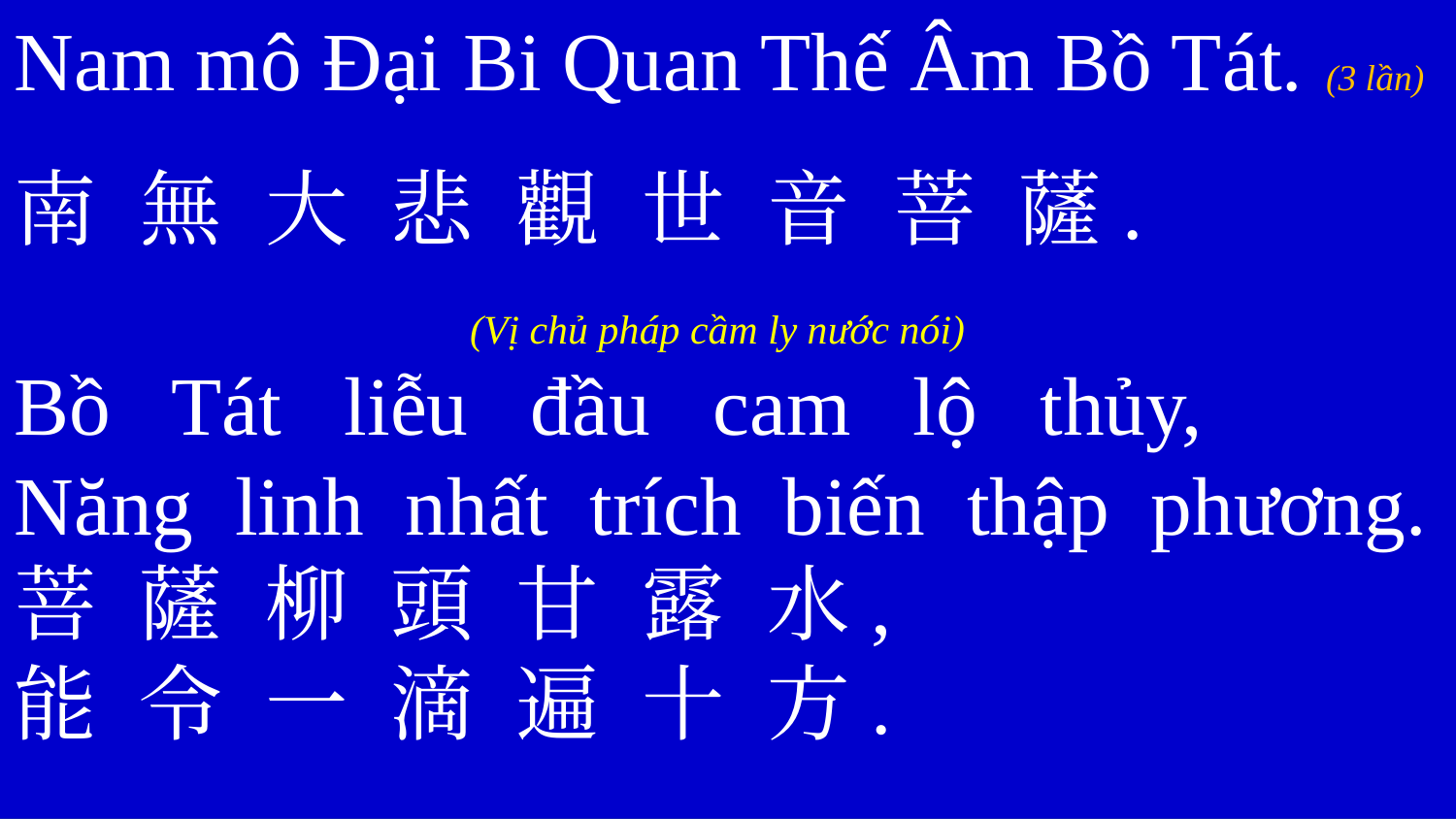

Nam mô Đại Bi Quan Thế Âm Bồ Tát. (3 lần)
南  無  大  悲  觀  世  音  菩  薩.

(Vị chủ pháp cầm ly nước nói)
Bồ   Tát   liễu   đầu   cam   lộ   thủy,
Năng  linh  nhất  trích  biến  thập  phương.
菩  薩  柳  頭  甘  露  水,
能  令  一  滴  遍  十  方.